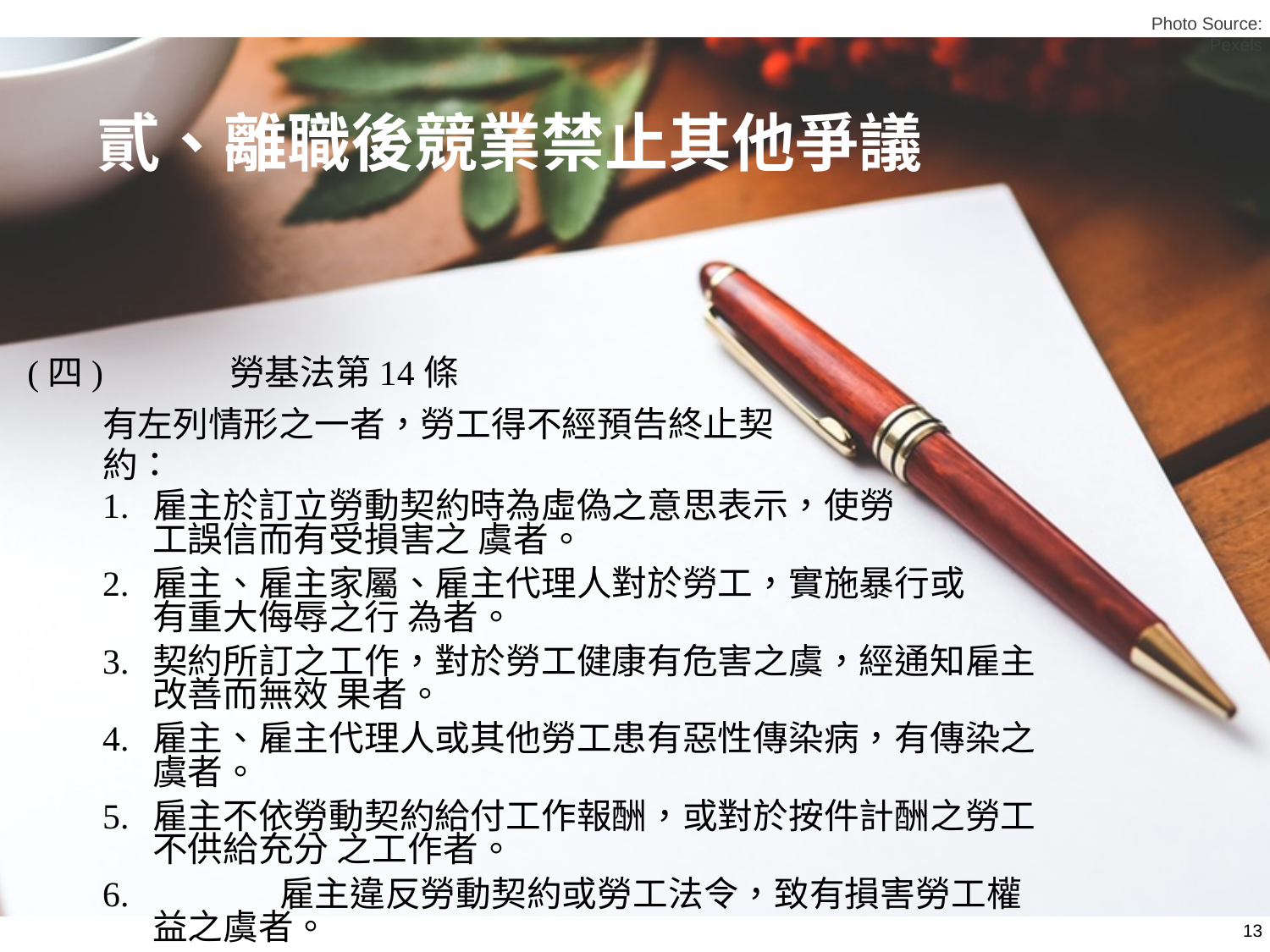

貳、離職後競業禁止其他爭議
(四)	勞基法第14條
	有左列情形之一者，勞工得不經預告終止契
約：
1.	雇主於訂立勞動契約時為虛偽之意思表示，使勞
工誤信而有受損害之 虞者。
2.	雇主、雇主家屬、雇主代理人對於勞工，實施暴行或
有重大侮辱之行 為者。
3.	契約所訂之工作，對於勞工健康有危害之虞，經通知雇主改善而無效 果者。
4.	雇主、雇主代理人或其他勞工患有惡性傳染病，有傳染之虞者。
5.	雇主不依勞動契約給付工作報酬，或對於按件計酬之勞工不供給充分 之工作者。
6.		雇主違反勞動契約或勞工法令，致有損害勞工權益之虞者。
13